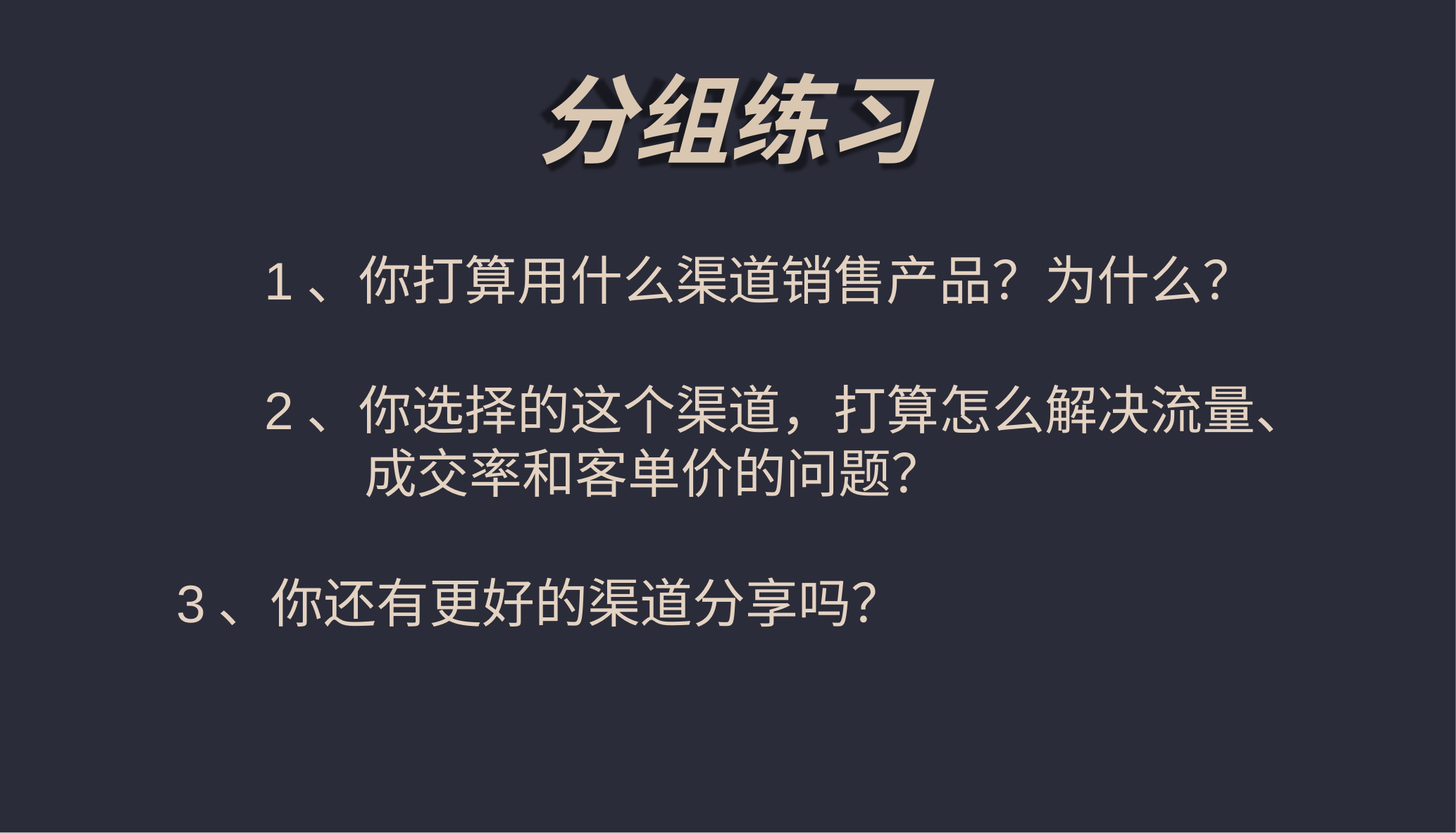

# 分组练习
1、你打算用什么渠道销售产品？为什么？

2、你选择的这个渠道，打算怎么解决流量、 成交率和客单价的问题？

3、你还有更好的渠道分享吗？